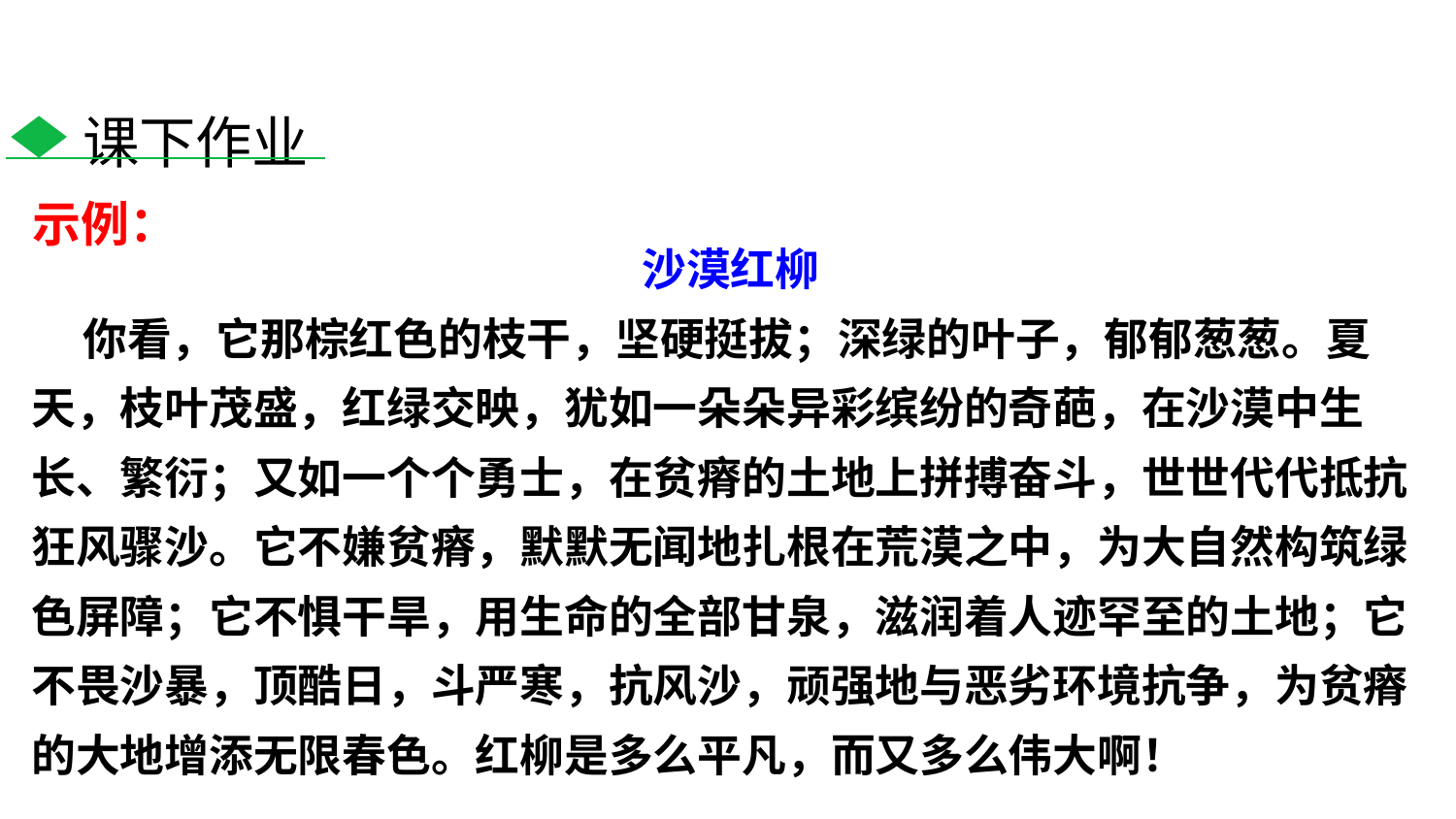

课下作业

示例：
沙漠红柳
    你看，它那棕红色的枝干，坚硬挺拔；深绿的叶子，郁郁葱葱。夏天，枝叶茂盛，红绿交映，犹如一朵朵异彩缤纷的奇葩，在沙漠中生长、繁衍；又如一个个勇士，在贫瘠的土地上拼搏奋斗，世世代代抵抗狂风骤沙。它不嫌贫瘠，默默无闻地扎根在荒漠之中，为大自然构筑绿色屏障；它不惧干旱，用生命的全部甘泉，滋润着人迹罕至的土地；它不畏沙暴，顶酷日，斗严寒，抗风沙，顽强地与恶劣环境抗争，为贫瘠的大地增添无限春色。红柳是多么平凡，而又多么伟大啊！